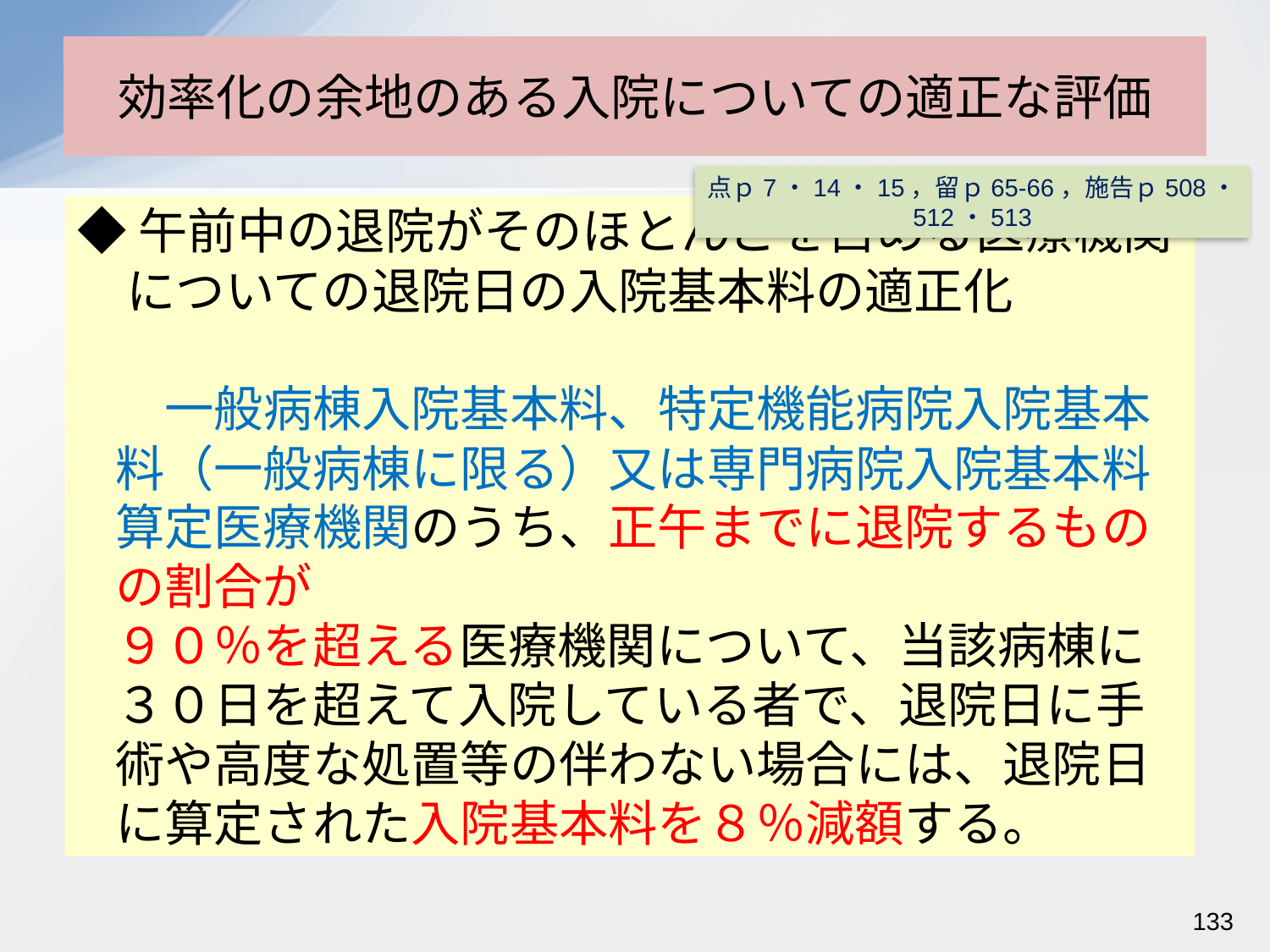

# 効率化の余地のある入院についての適正な評価
点ｐ7・14・15，留ｐ65-66，施告ｐ508・512・513
◆午前中の退院がそのほとんどを占める医療機関についての退院日の入院基本料の適正化

一般病棟入院基本料、特定機能病院入院基本料（一般病棟に限る）又は専門病院入院基本料算定医療機関のうち、正午までに退院するものの割合が
９０％を超える医療機関について、当該病棟に３０日を超えて入院している者で、退院日に手術や高度な処置等の伴わない場合には、退院日に算定された入院基本料を８％減額する。
133